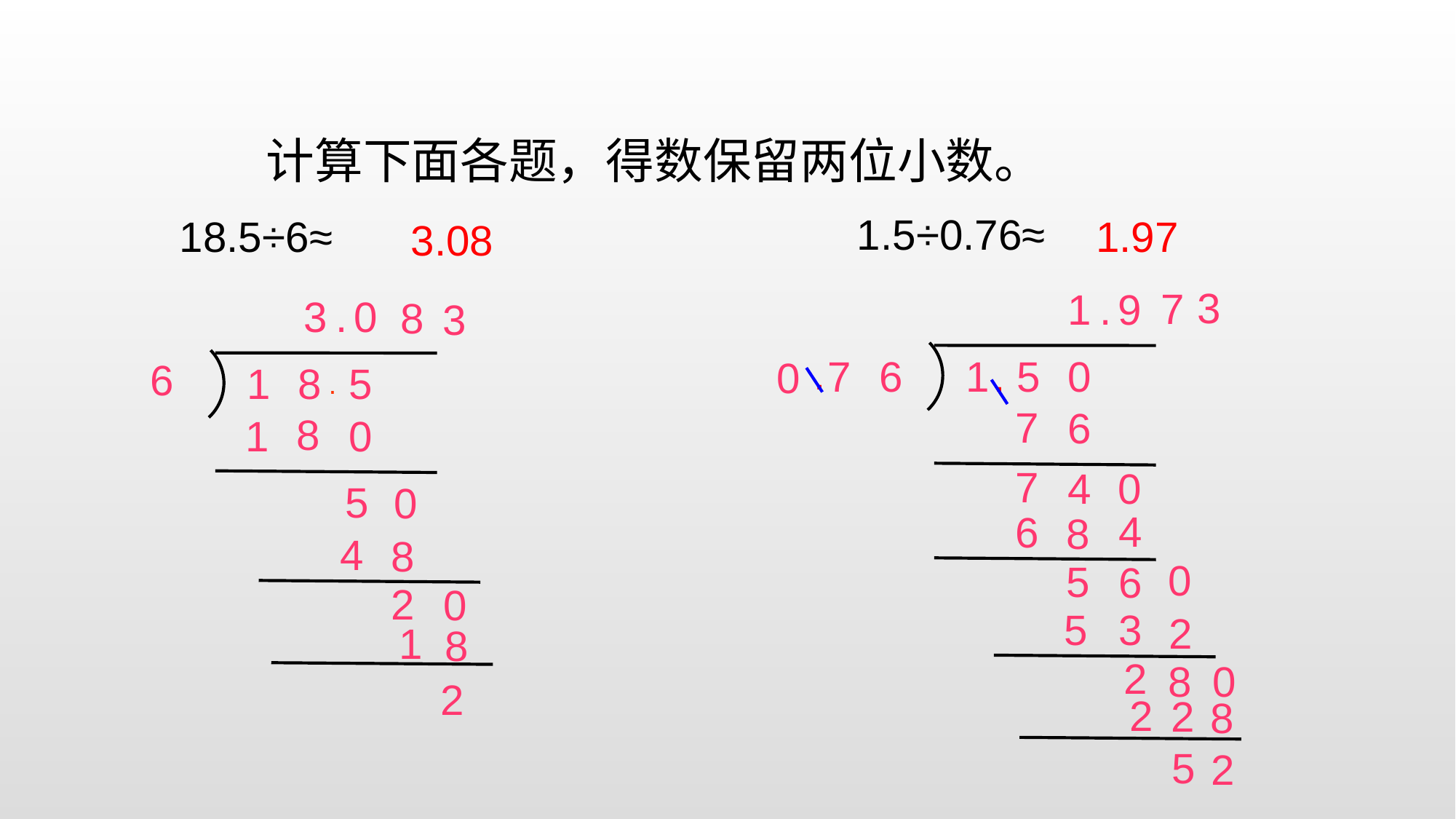

计算下面各题，得数保留两位小数。
1.5÷0.76≈
18.5÷6≈
1.97
3.08
3
7
1
.
9
3
.
0
8
3

7
6
1
5

6
1
8
.
0
.
0
5
.
7
6
8
0
1
7
4
0
5
0
4
6
8
4
8
0
5
6
2
0
3
5
2
1
8
2
0
8
2
2
2
8
5
2